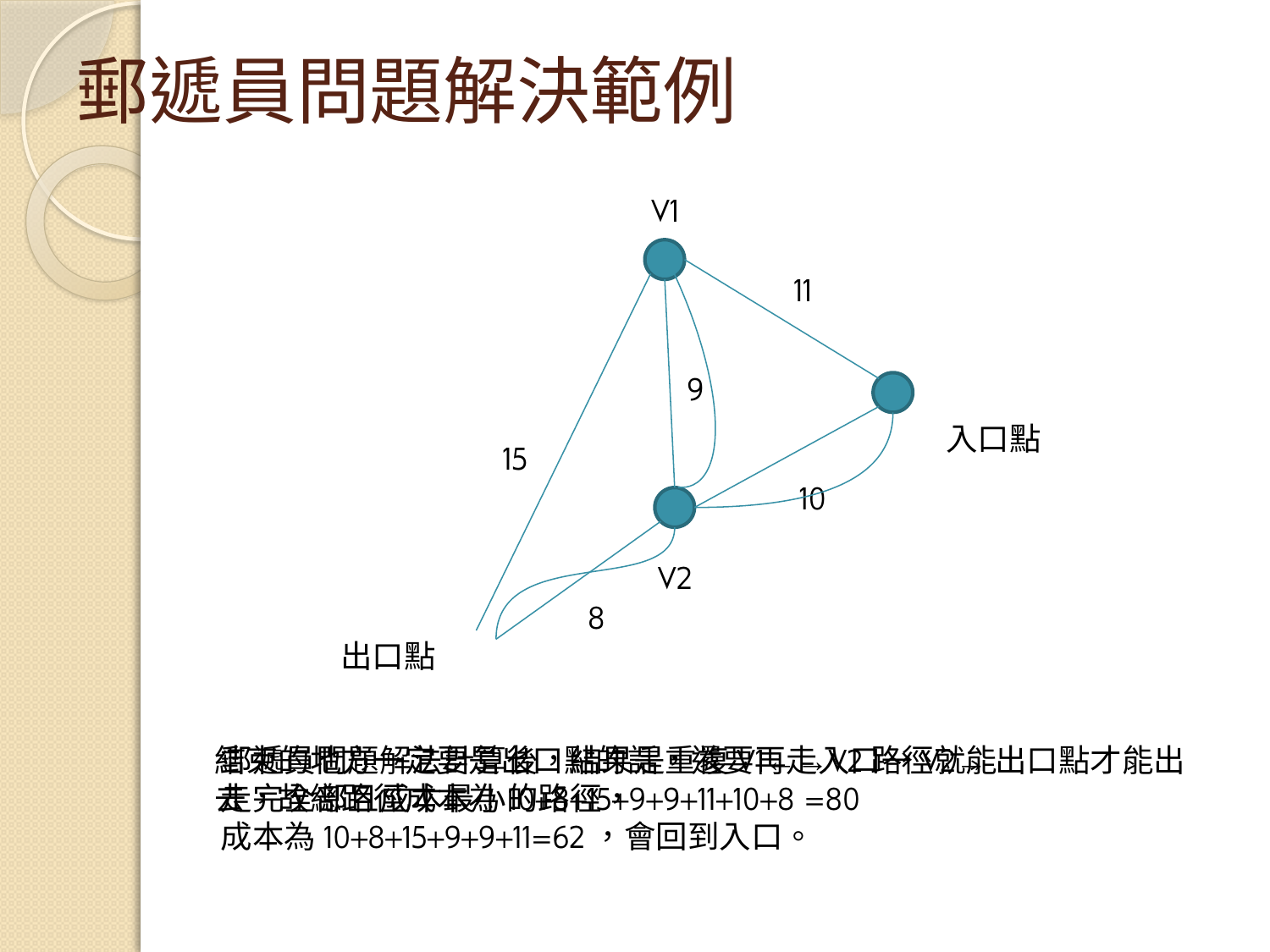

# 郵遞員問題解決範例
V1

11
9

入口點
15
10

V2
8

出口點
郵遞員問題解法計算後，結果是重複V1←→V2路徑就能
走完全部且成本最小的路徑，
成本為10+8+15+9+9+11=62，會回到入口。
結束的地方一定要是出口點的話，還要再走入口→V2→出口點才能出
去，故總路徑成本為10+8+15+9+9+11+10+8 =80